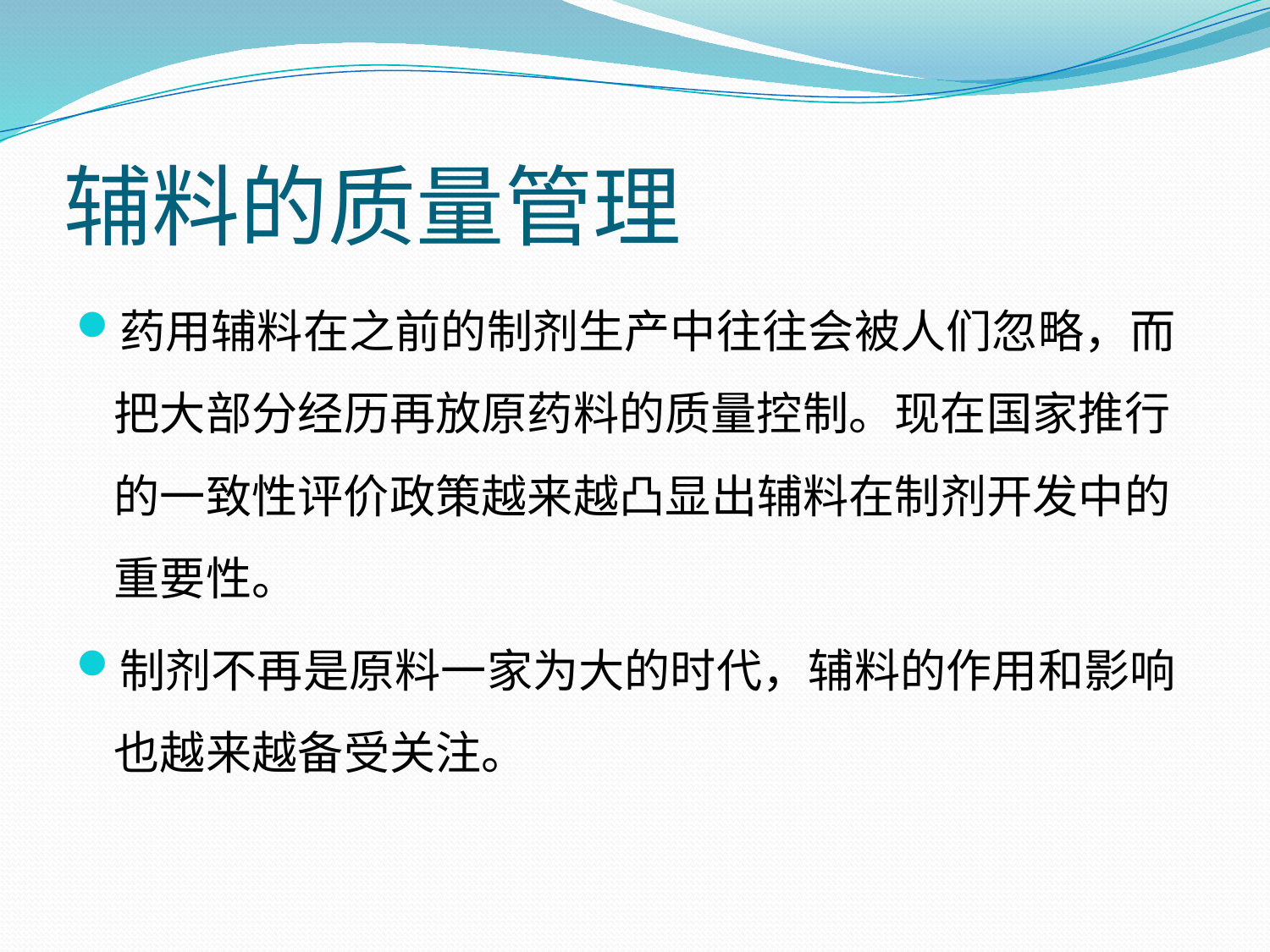

# 辅料的质量管理
药用辅料在之前的制剂生产中往往会被人们忽略，而把大部分经历再放原药料的质量控制。现在国家推行的一致性评价政策越来越凸显出辅料在制剂开发中的重要性。
制剂不再是原料一家为大的时代，辅料的作用和影响也越来越备受关注。